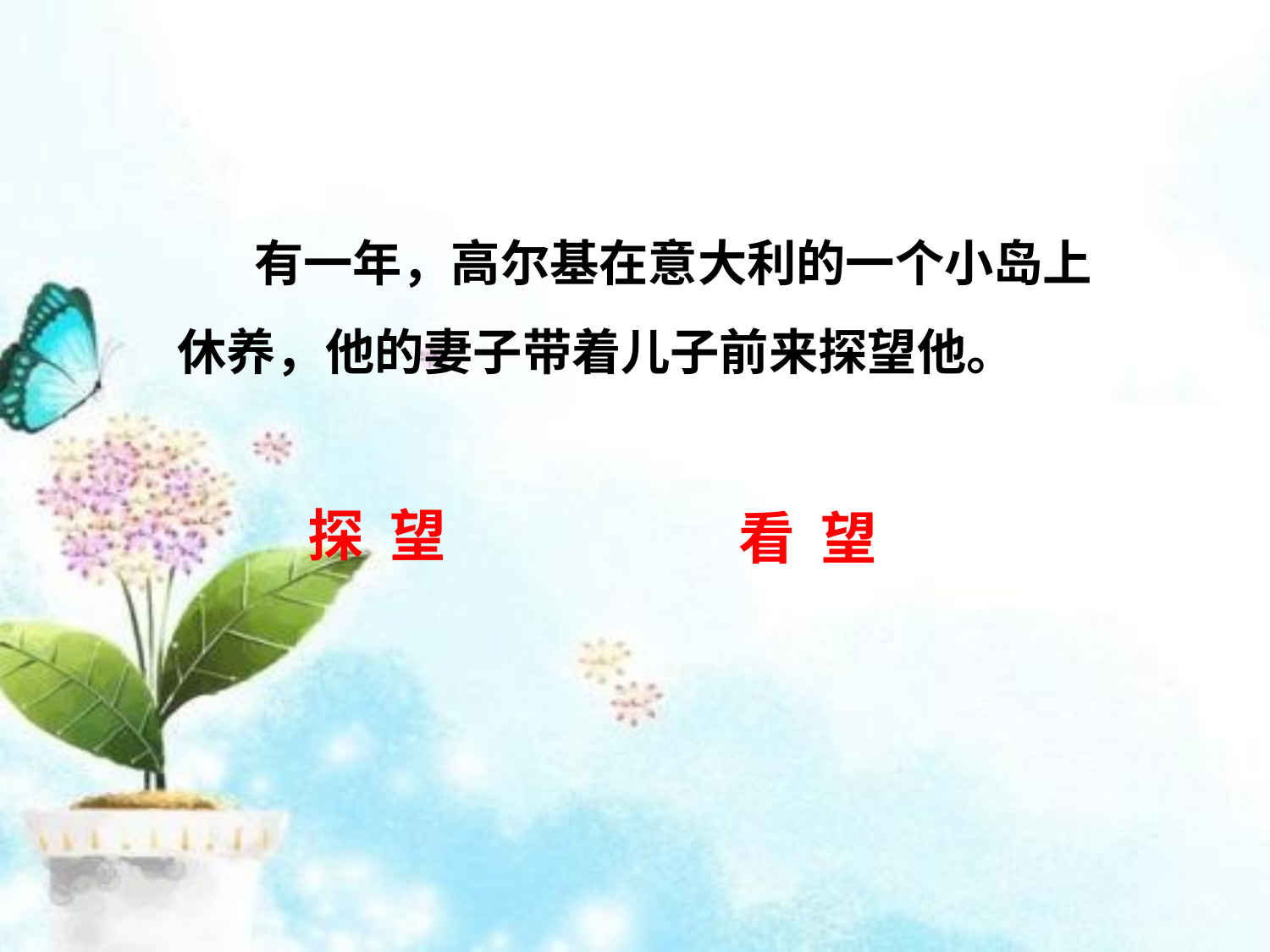

有一年，高尔基在意大利的一个小岛上休养，他的妻子带着儿子前来探望他。
探  望
看  望